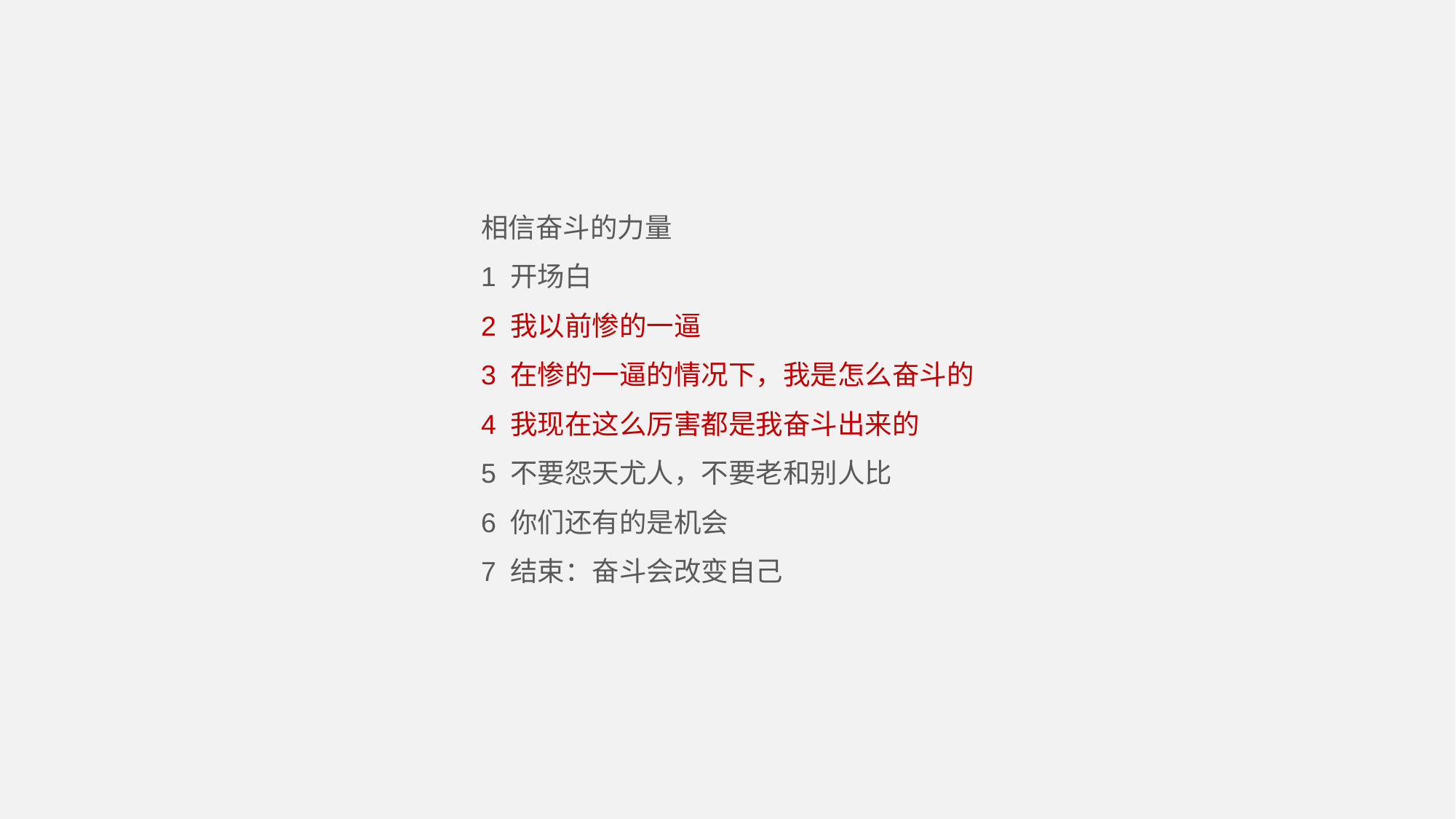

相信奋斗的力量
1 开场白
2 我以前惨的一逼
3 在惨的一逼的情况下，我是怎么奋斗的
4 我现在这么厉害都是我奋斗出来的
5 不要怨天尤人，不要老和别人比
6 你们还有的是机会
7 结束：奋斗会改变自己